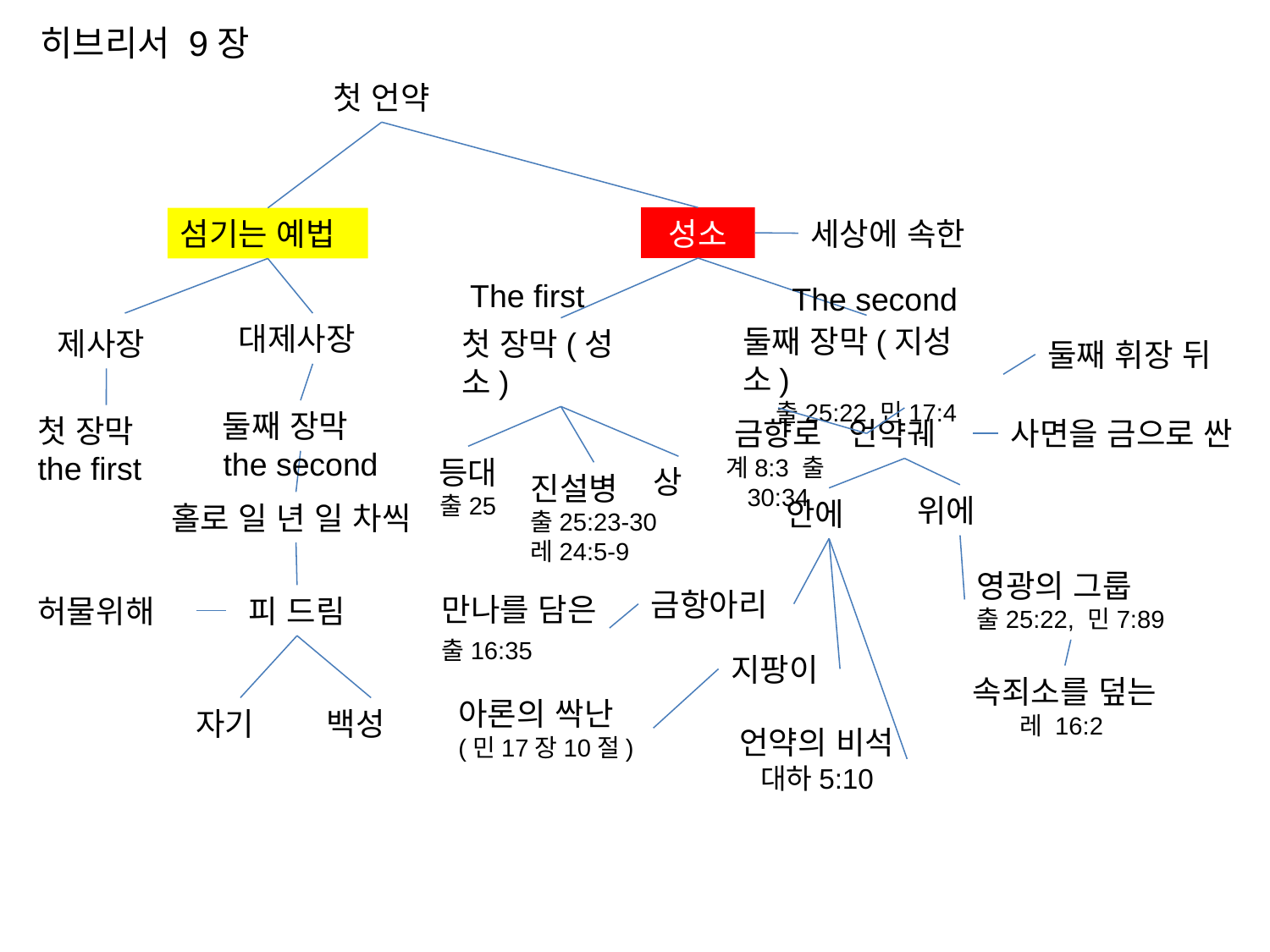

# 히브리서 9장
첫 언약
성소
섬기는 예법
세상에 속한
The first
The second
대제사장
둘째 장막(지성소)
출25:22 민17:4
제사장
첫 장막(성소)
둘째 휘장 뒤
둘째 장막
첫 장막
금향로
계8:3 출30:34
언약궤
사면을 금으로 싼
the second
the first
등대
출25
상
진설병
출25:23-30
레24:5-9
위에
안에
홀로 일 년 일 차씩
영광의 그룹
출25:22, 민7:89
금항아리
만나를 담은
출16:35
허물위해
피 드림
지팡이
속죄소를 덮는
레 16:2
아론의 싹난
(민17장10절)
자기
백성
언약의 비석
대하5:10